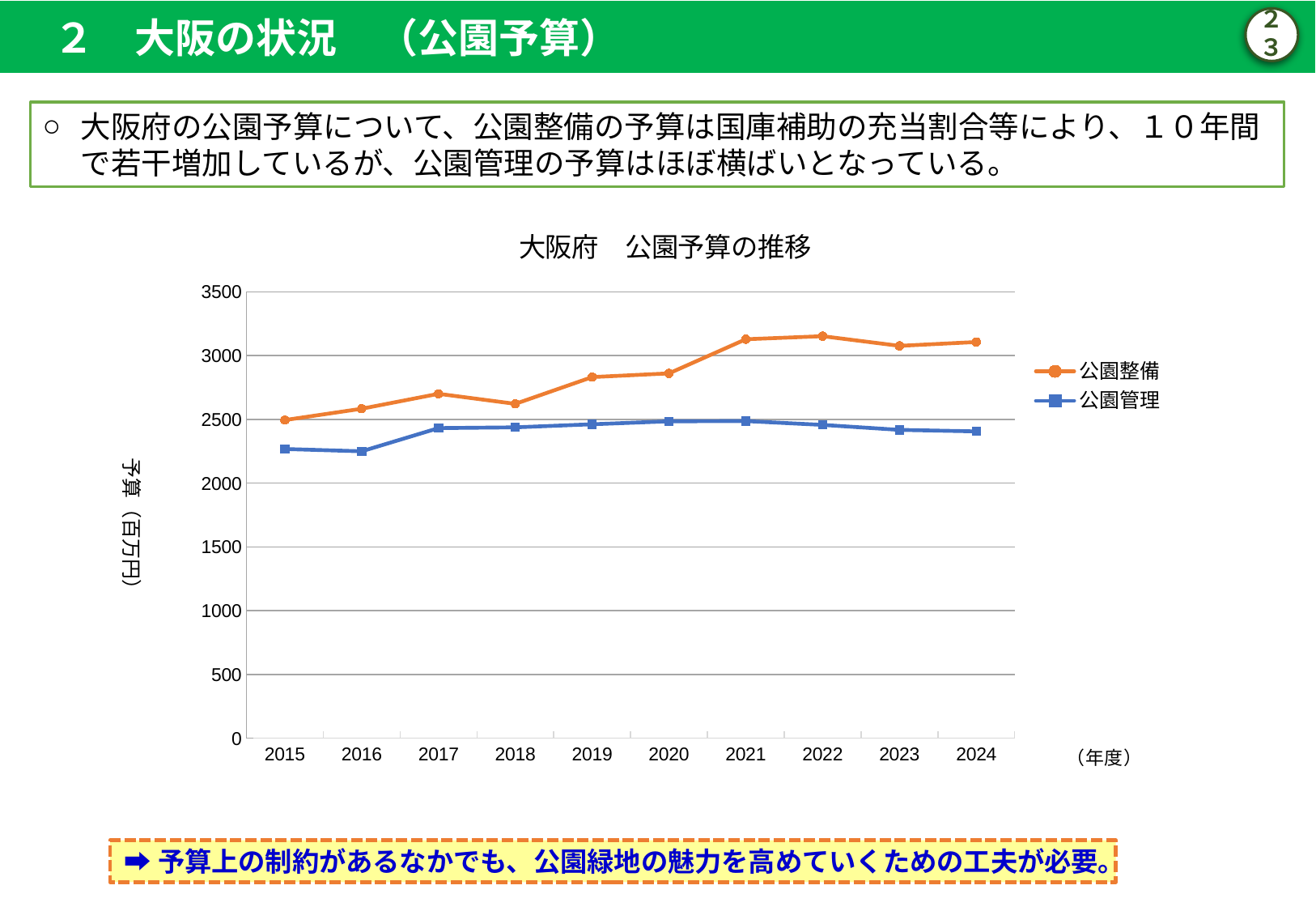

２　大阪の状況　（公園予算）
２３
大阪府の公園予算について、公園整備の予算は国庫補助の充当割合等により、１０年間で若干増加しているが、公園管理の予算はほぼ横ばいとなっている。

### Chart: 大阪府　公園予算の推移

| Category | 公園整備 | 公園管理 |
|---|---|---|
| 2015 | 2495.0 | 2268.0 |
| 2016 | 2584.0 | 2250.0 |
| 2017 | 2701.0 | 2432.0 |
| 2018 | 2622.0 | 2438.0 |
| 2019 | 2832.0 | 2462.0 |
| 2020 | 2861.0 | 2485.0 |
| 2021 | 3129.0 | 2487.0 |
| 2022 | 3153.0 | 2457.0 |
| 2023 | 3077.0 | 2418.0 |
| 2024 | 3107.0 | 2406.0 |
➡予算上の制約があるなかでも、公園緑地の魅力を高めていくための工夫が必要。